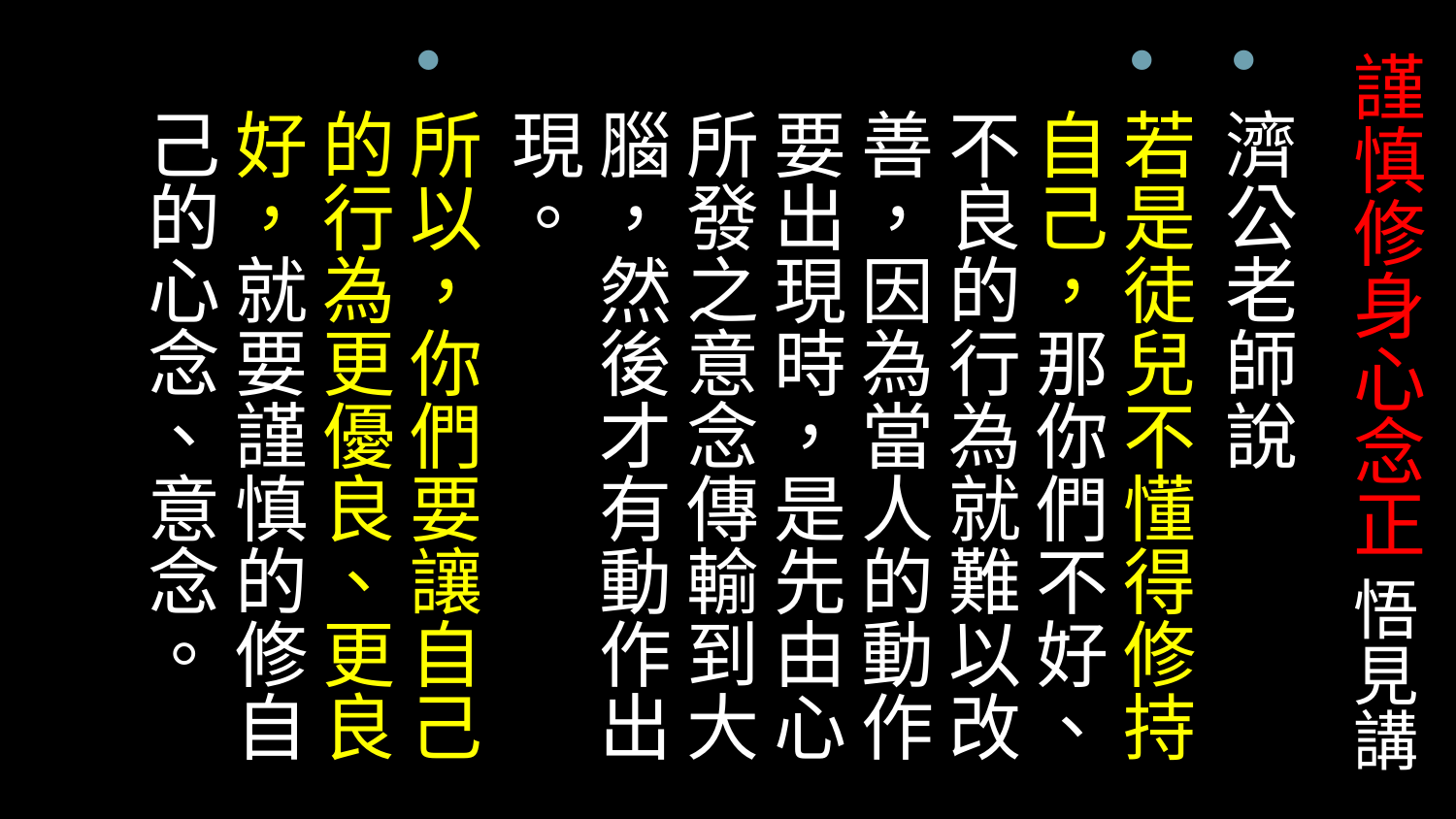

# 謹慎修身心念正 悟見講
濟公老師說
若是徒兒不懂得修持自己，那你們不好、不良的行為就難以改善，因為當人的動作要出現時，是先由心所發之意念傳輸到大腦，然後才有動作出現。
所以，你們要讓自己的行為更優良、更良好，就要謹慎的修自己的心念、意念。